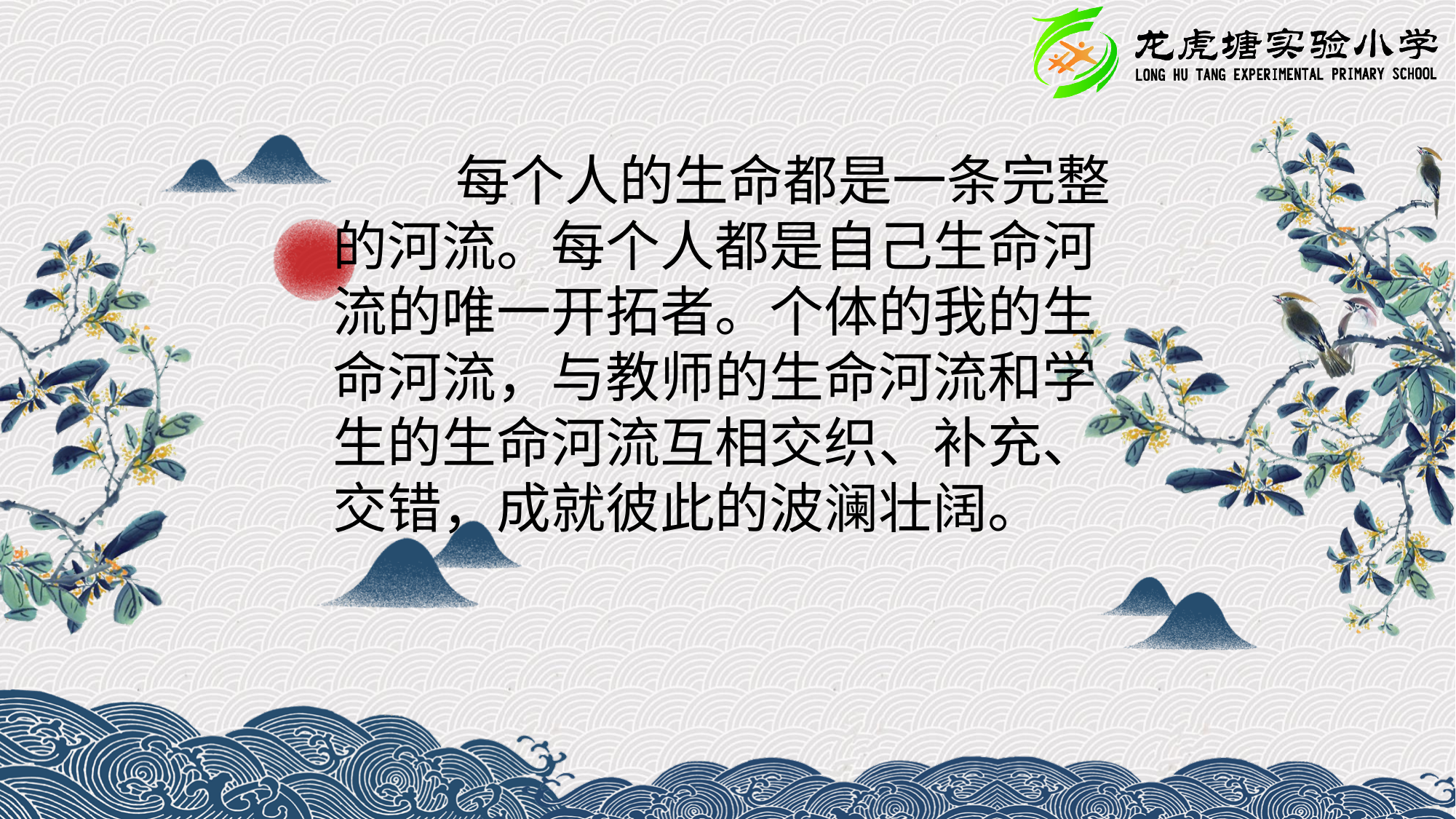

每个人的生命都是一条完整的河流。每个人都是自己生命河流的唯一开拓者。个体的我的生命河流，与教师的生命河流和学生的生命河流互相交织、补充、交错，成就彼此的波澜壮阔。